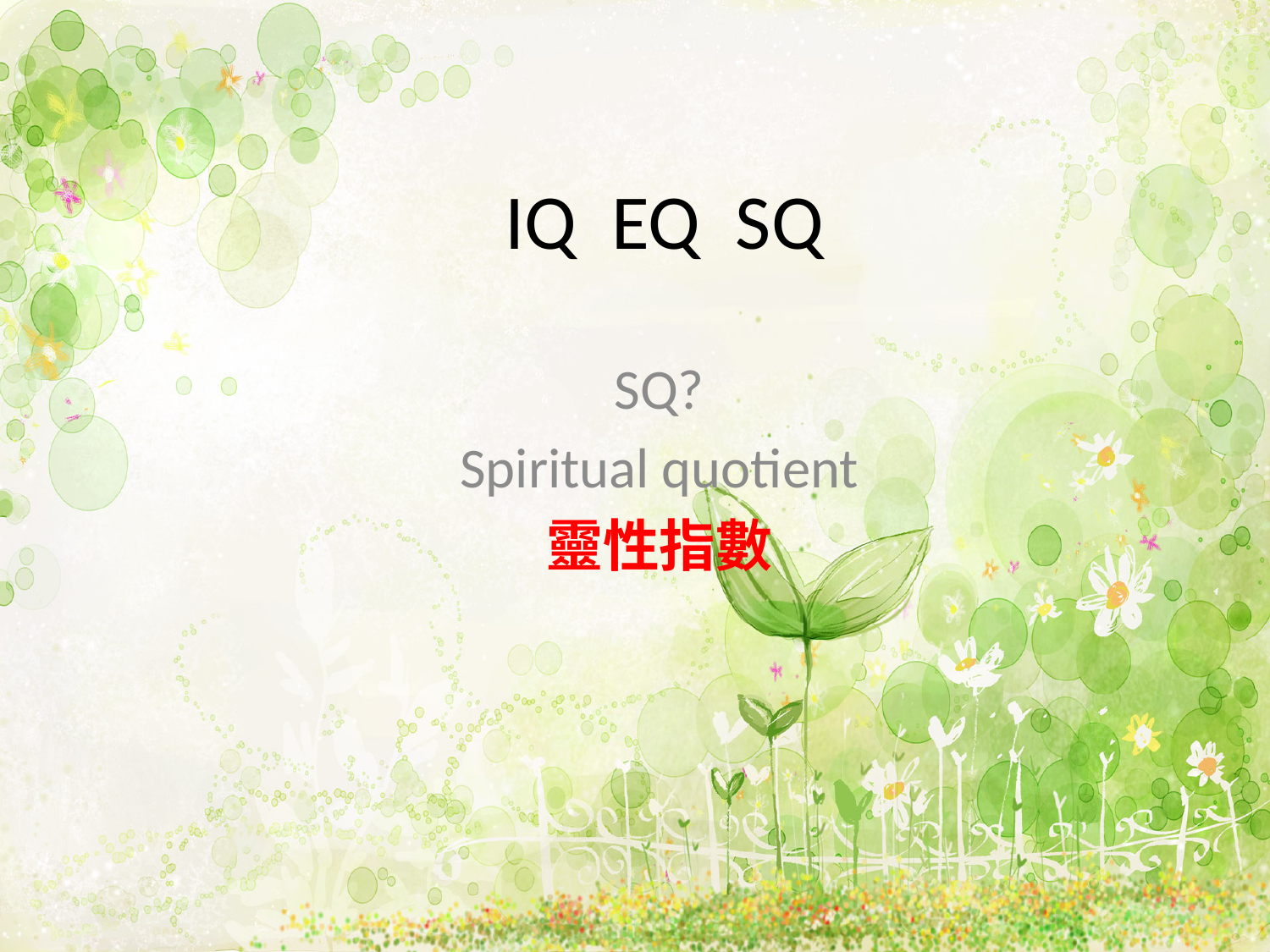

# IQ  EQ  SQ
SQ?
Spiritual quotient
靈性指數